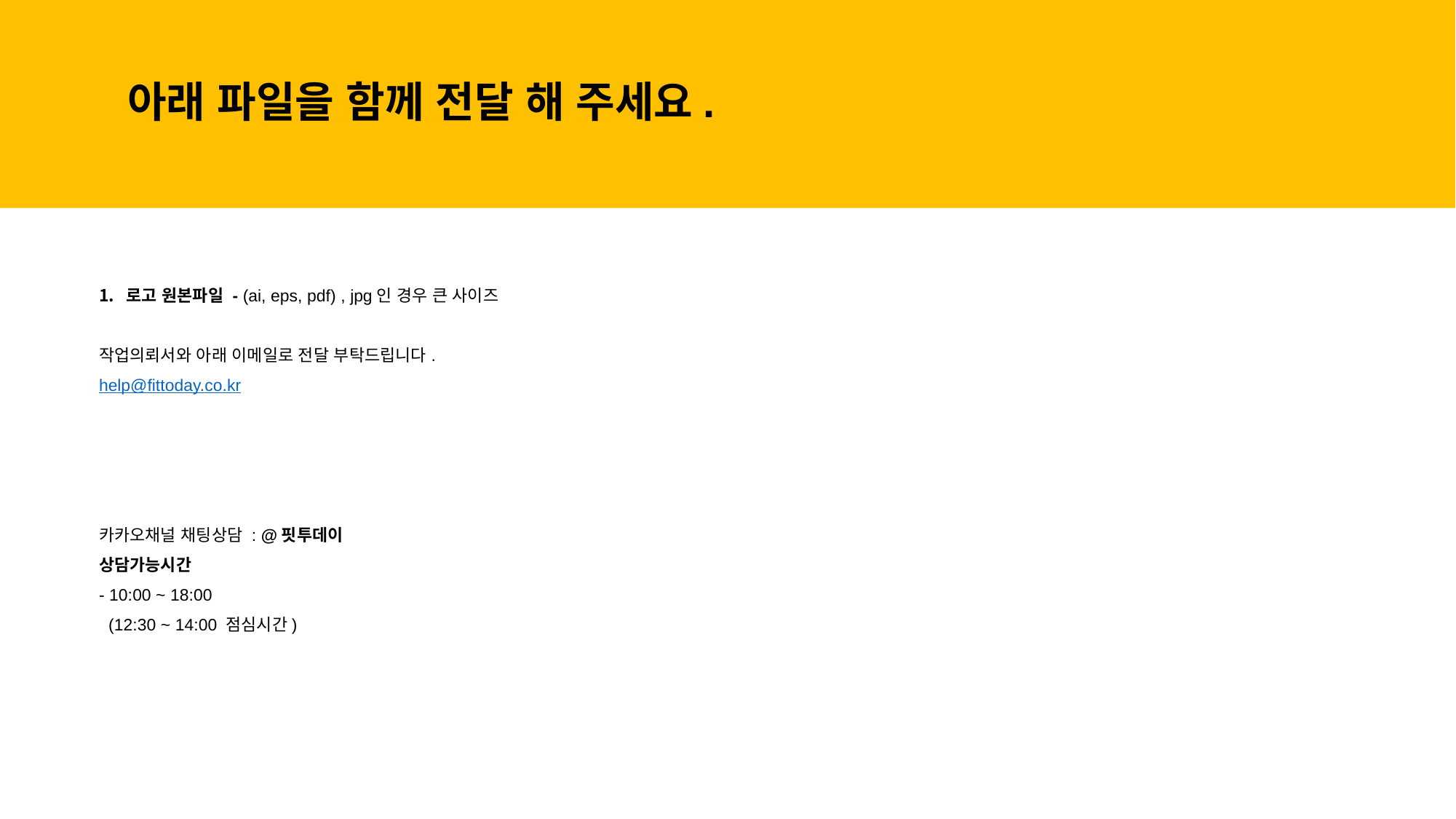

아래 파일을 함께 전달 해 주세요.

로고 원본파일 - (ai, eps, pdf) , jpg인 경우 큰 사이즈

작업의뢰서와 아래 이메일로 전달 부탁드립니다.
help@fittoday.co.kr

카카오채널 채팅상담 : @핏투데이
상담가능시간
- 10:00 ~ 18:00
  (12:30 ~ 14:00 점심시간)